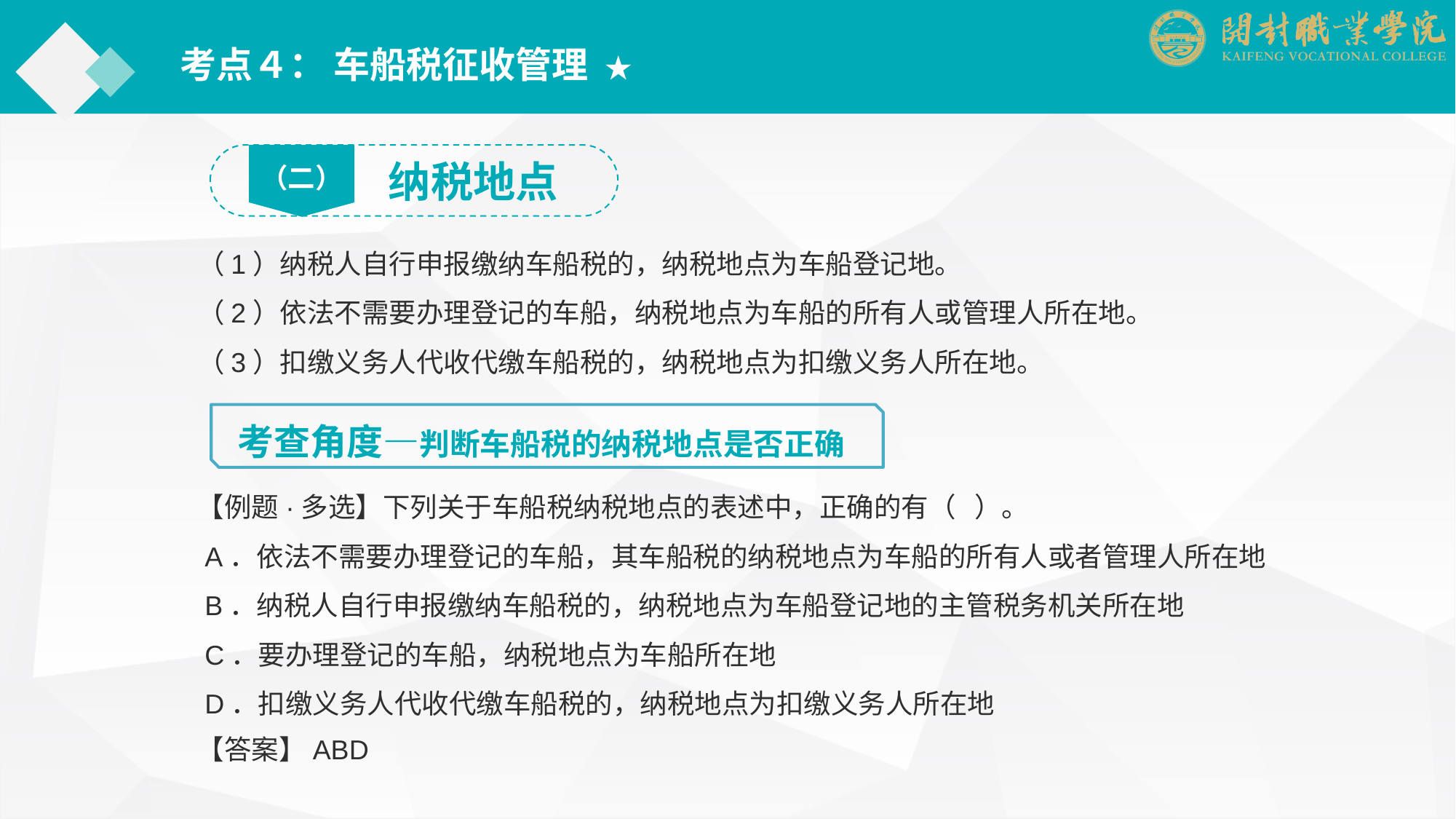

考点４： 车船税征收管理  ★

（二）
纳税地点
（1）纳税人自行申报缴纳车船税的，纳税地点为车船登记地。
（2）依法不需要办理登记的车船，纳税地点为车船的所有人或管理人所在地。
（3）扣缴义务人代收代缴车船税的，纳税地点为扣缴义务人所在地。

考查角度—判断车船税的纳税地点是否正确
【例题·多选】下列关于车船税纳税地点的表述中，正确的有（   ）。
 A．依法不需要办理登记的车船，其车船税的纳税地点为车船的所有人或者管理人所在地
 B．纳税人自行申报缴纳车船税的，纳税地点为车船登记地的主管税务机关所在地
 C．要办理登记的车船，纳税地点为车船所在地
 D．扣缴义务人代收代缴车船税的，纳税地点为扣缴义务人所在地
【答案】ABD